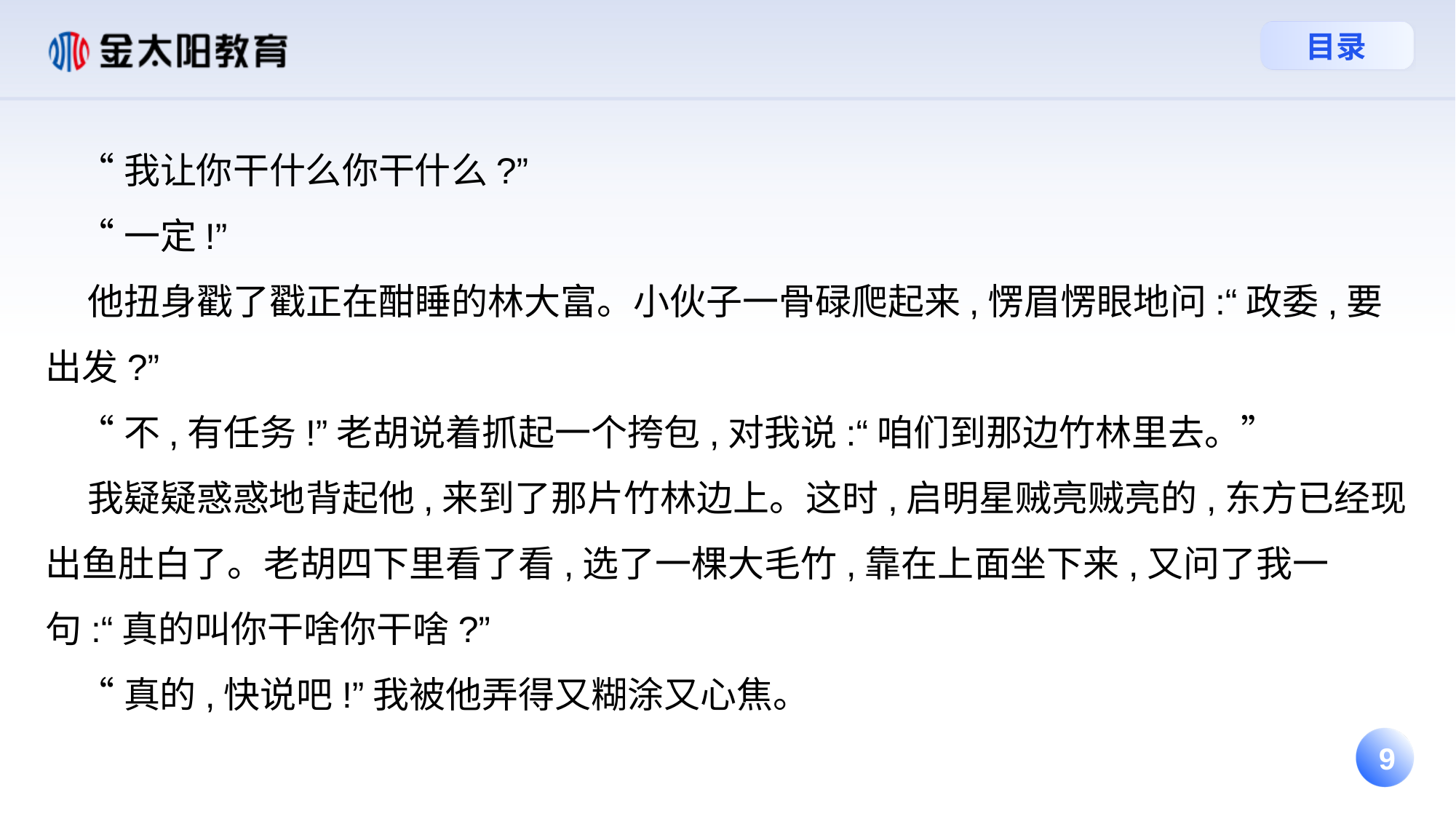

“我让你干什么你干什么?”
    “一定!”
    他扭身戳了戳正在酣睡的林大富。小伙子一骨碌爬起来,愣眉愣眼地问:“政委,要出发?”
    “不,有任务!”老胡说着抓起一个挎包,对我说:“咱们到那边竹林里去。”
    我疑疑惑惑地背起他,来到了那片竹林边上。这时,启明星贼亮贼亮的,东方已经现出鱼肚白了。老胡四下里看了看,选了一棵大毛竹,靠在上面坐下来,又问了我一句:“真的叫你干啥你干啥?”
    “真的,快说吧!”我被他弄得又糊涂又心焦。